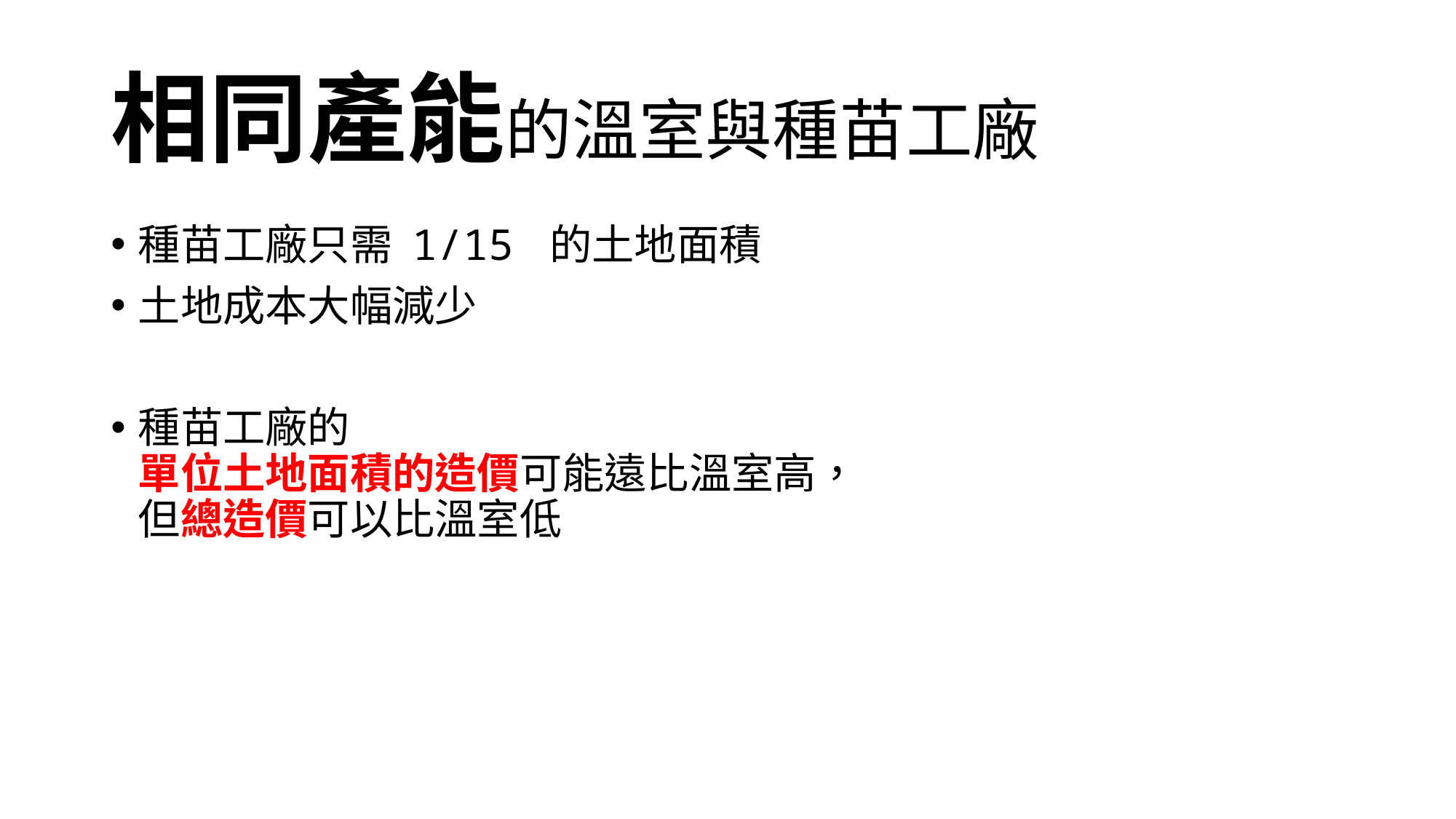

# 相同產能的溫室與種苗工廠
種苗工廠只需 1/15 的土地面積
土地成本大幅減少

種苗工廠的
單位土地面積的造價可能遠比溫室高，
但總造價可以比溫室低